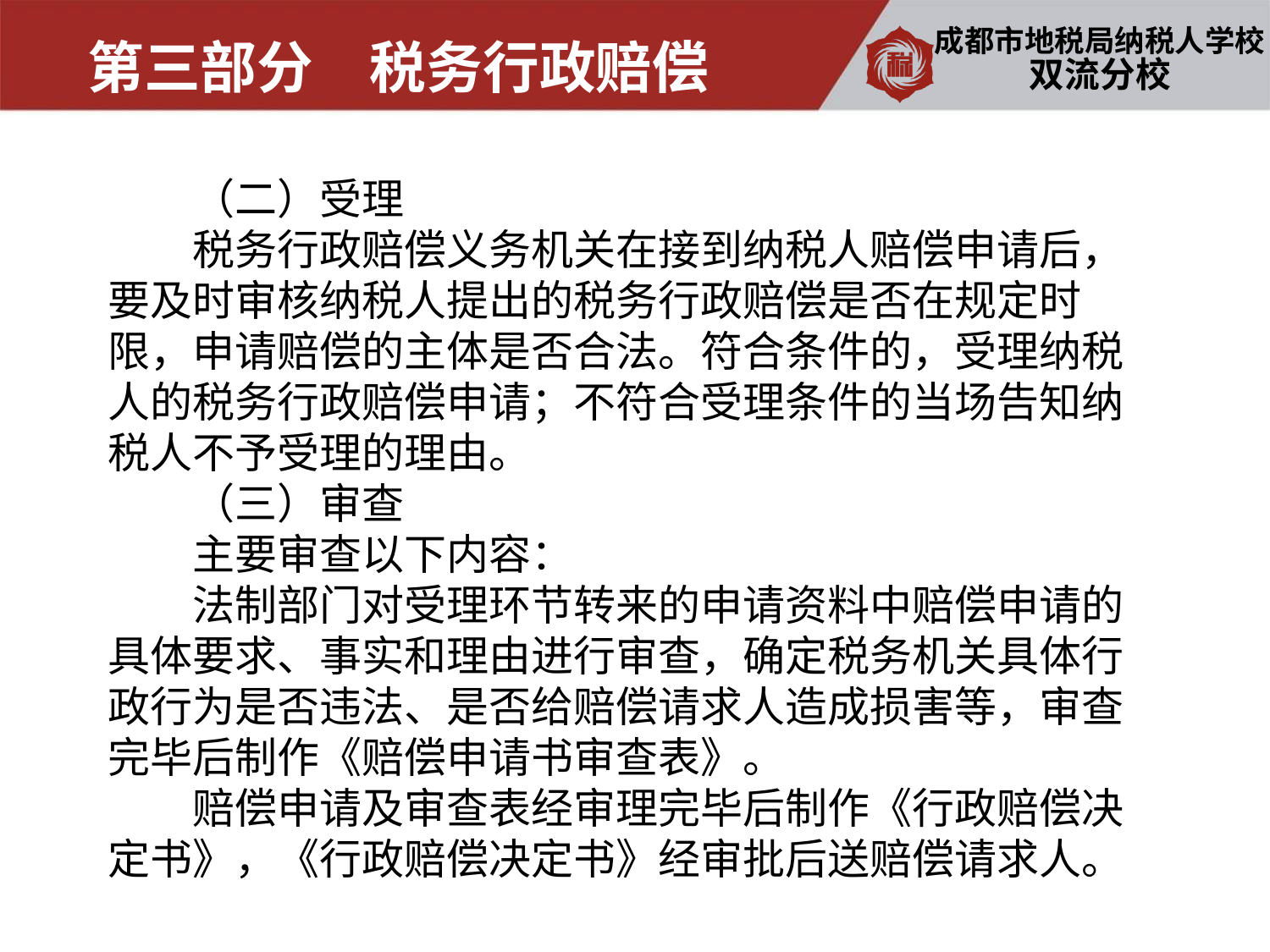

第三部分　税务行政赔偿
双流分校
　　（二）受理
　　税务行政赔偿义务机关在接到纳税人赔偿申请后，要及时审核纳税人提出的税务行政赔偿是否在规定时限，申请赔偿的主体是否合法。符合条件的，受理纳税人的税务行政赔偿申请；不符合受理条件的当场告知纳税人不予受理的理由。
　　（三）审查
　　主要审查以下内容：
　　法制部门对受理环节转来的申请资料中赔偿申请的具体要求、事实和理由进行审查，确定税务机关具体行政行为是否违法、是否给赔偿请求人造成损害等，审查完毕后制作《赔偿申请书审查表》。
　　赔偿申请及审查表经审理完毕后制作《行政赔偿决定书》，《行政赔偿决定书》经审批后送赔偿请求人。